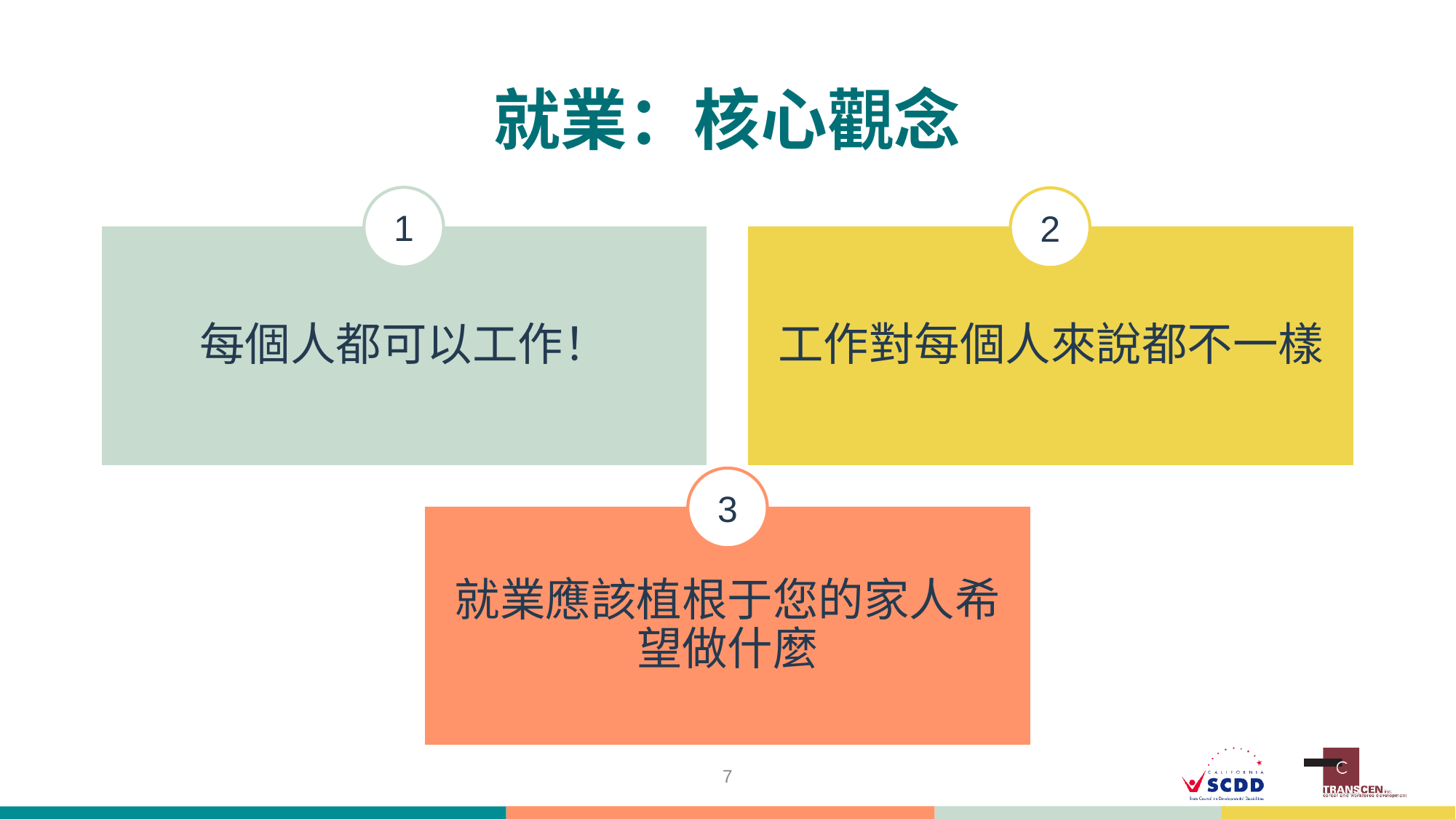

# 就業：核心觀念

1
2
每個人都可以工作！
工作對每個人來說都不一樣
就業應該植根于您的家人希望做什麼

3
7